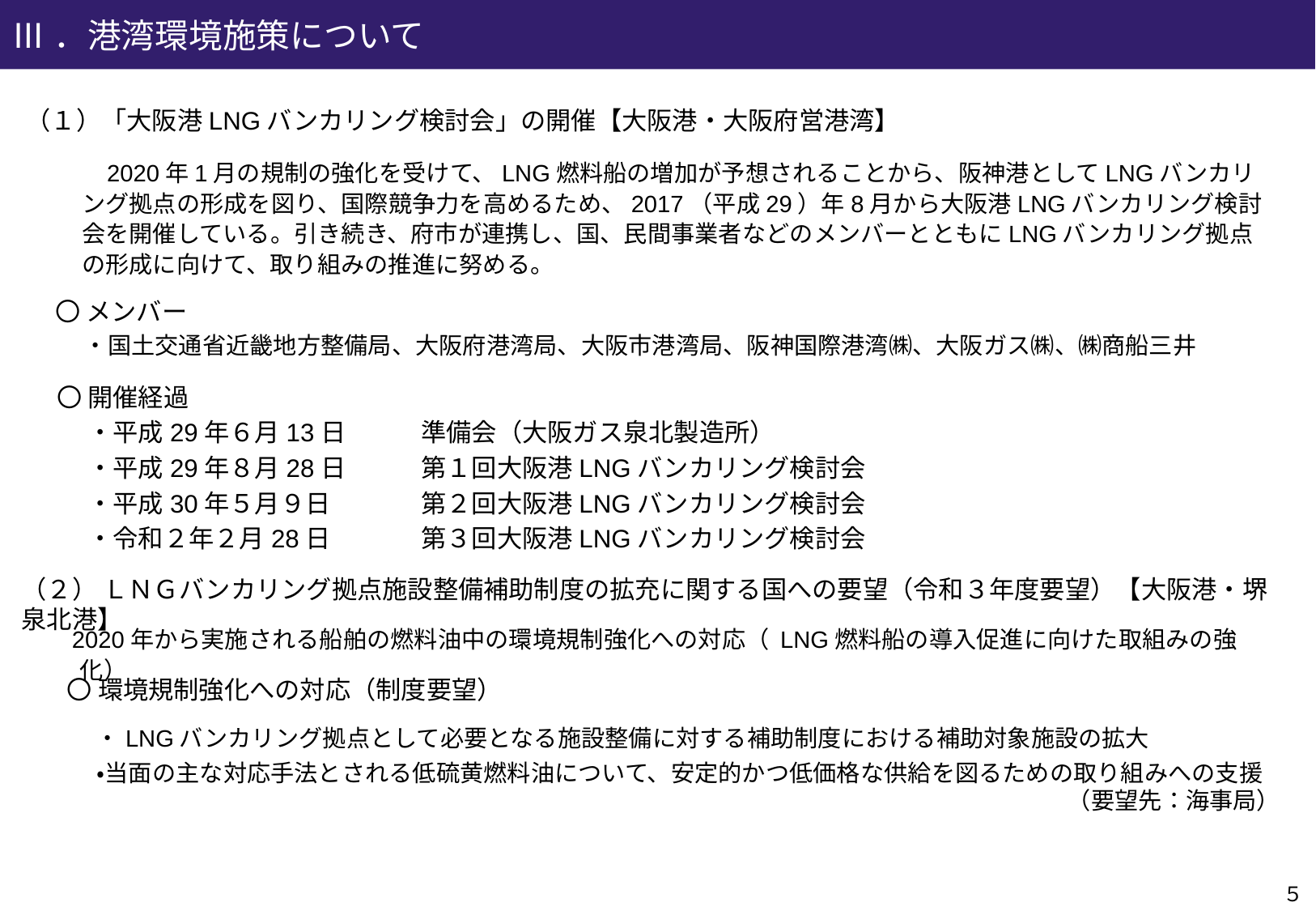

Ⅲ．港湾環境施策について
（１）「大阪港LNGバンカリング検討会」の開催【大阪港・大阪府営港湾】
　  2020年1月の規制の強化を受けて、LNG燃料船の増加が予想されることから、阪神港としてLNGバンカリング拠点の形成を図り、国際競争力を高めるため、2017（平成29）年8月から大阪港LNGバンカリング検討会を開催している。引き続き、府市が連携し、国、民間事業者などのメンバーとともにLNGバンカリング拠点の形成に向けて、取り組みの推進に努める。
〇 メンバー
　 ・国土交通省近畿地方整備局、大阪府港湾局、大阪市港湾局、阪神国際港湾㈱、大阪ガス㈱、㈱商船三井
〇 開催経過
　 ・平成29年６月13日	準備会（大阪ガス泉北製造所）
　 ・平成29年８月28日	第１回大阪港LNGバンカリング検討会
　 ・平成30年５月９日	第２回大阪港LNGバンカリング検討会
　 ・令和２年２月28日	第３回大阪港LNGバンカリング検討会
（２） ＬＮＧバンカリング拠点施設整備補助制度の拡充に関する国への要望（令和３年度要望）【大阪港・堺泉北港】
 2020年から実施される船舶の燃料油中の環境規制強化への対応（ LNG燃料船の導入促進に向けた取組みの強化）
〇 環境規制強化への対応（制度要望）
　 ・LNGバンカリング拠点として必要となる施設整備に対する補助制度における補助対象施設の拡大
・当面の主な対応手法とされる低硫黄燃料油について、安定的かつ低価格な供給を図るための取り組みへの支援
　　　　　　　　　　　　　　　　　　　　　　　　　　　　　　　　　　　　　　　　　（要望先：海事局）
５